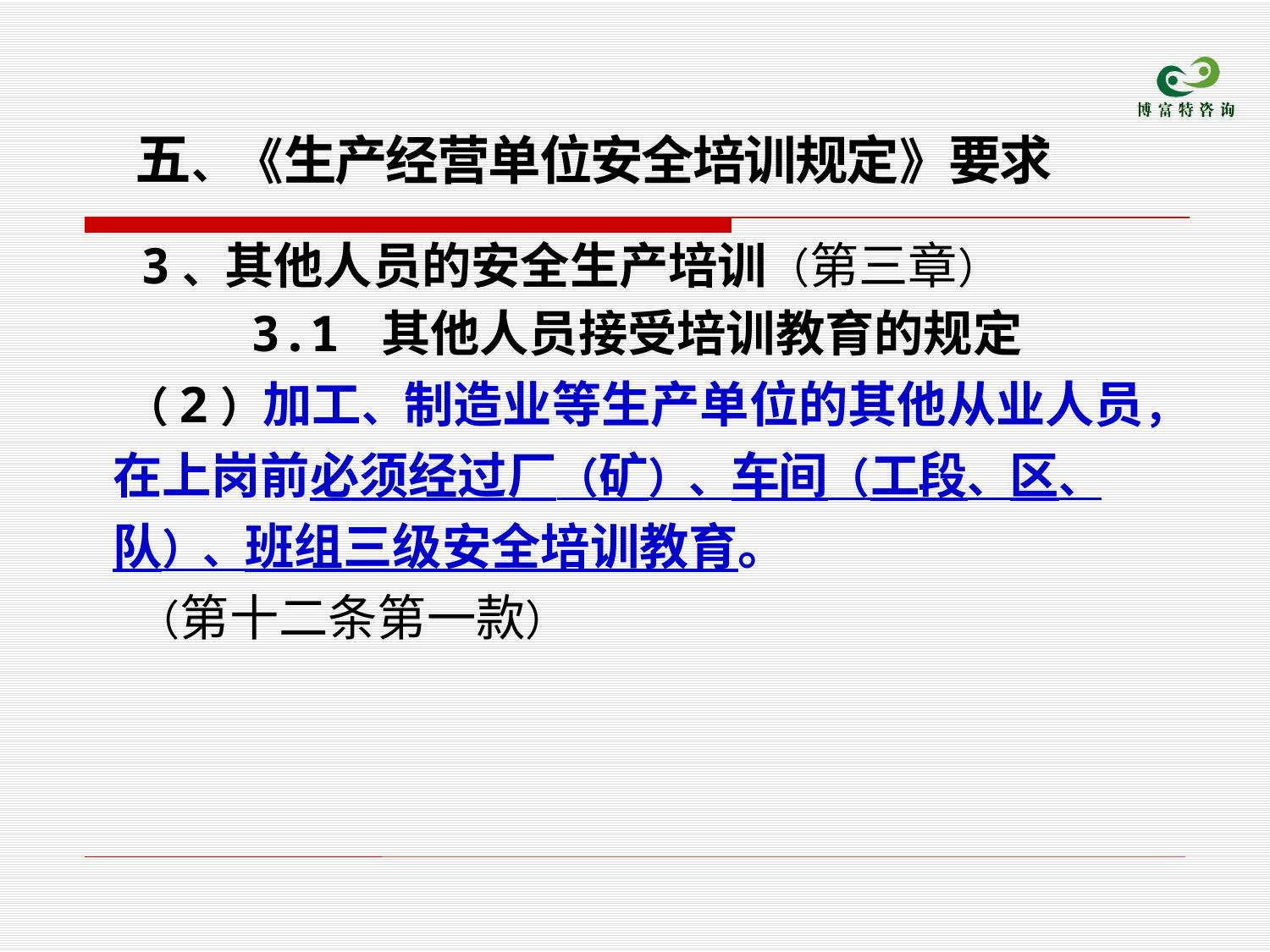

五、《生产经营单位安全培训规定》要求
　      3、其他人员的安全生产培训（第三章）
        3.1 其他人员接受培训教育的规定
      （2）加工、制造业等生产单位的其他从业人员，在上岗前必须经过厂（矿）、车间（工段、区、队）、班组三级安全培训教育。
       （第十二条第一款）